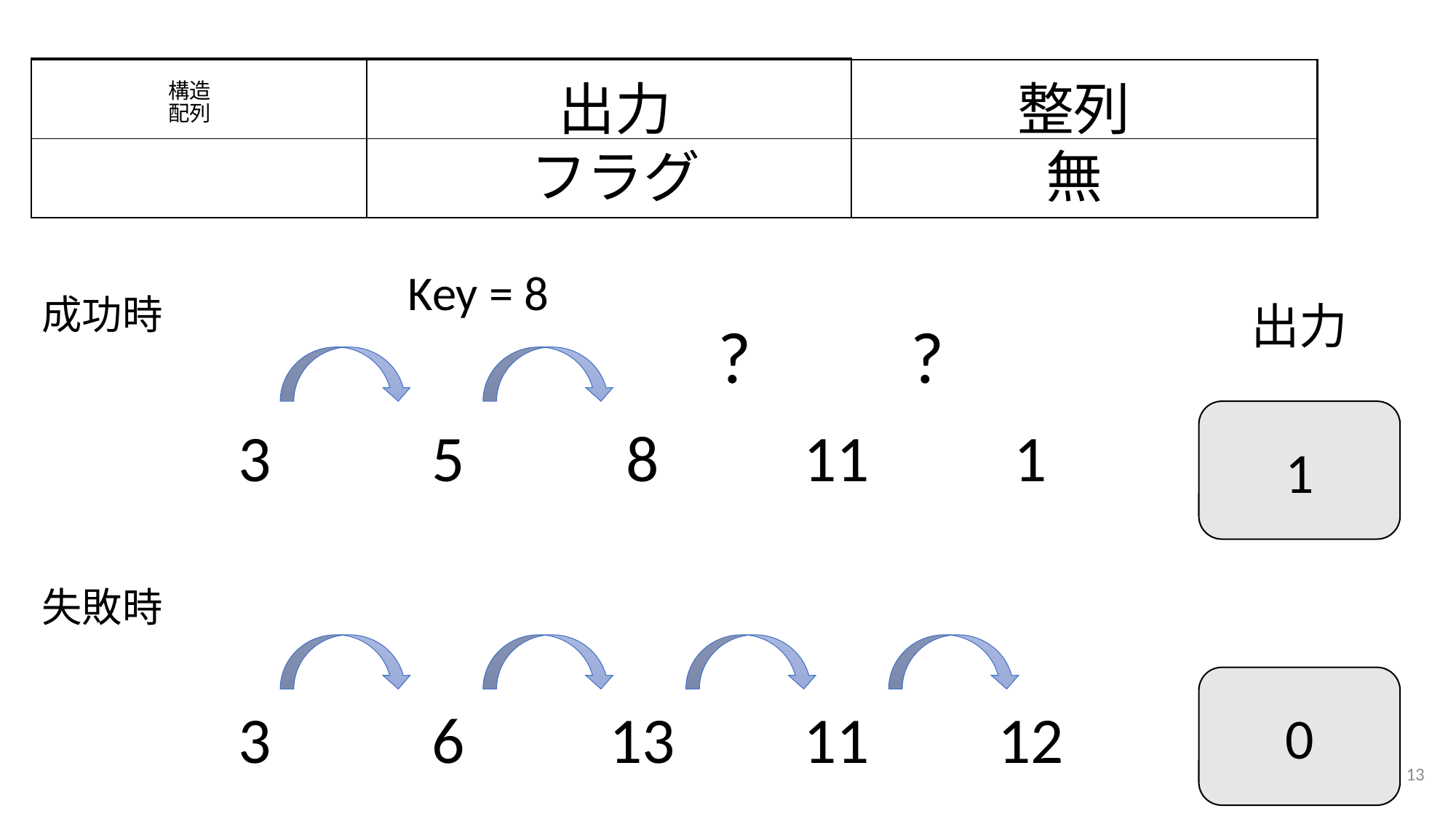

出力
フラグ
整列
無

# 構造 配列
Key = 8
成功時
出力
?
?

1
| 3 | 5 | 8 | 11 | 1 |
| --- | --- | --- | --- | --- |
失敗時

0
| 3 | 6 | 13 | 11 | 12 |
| --- | --- | --- | --- | --- |
13